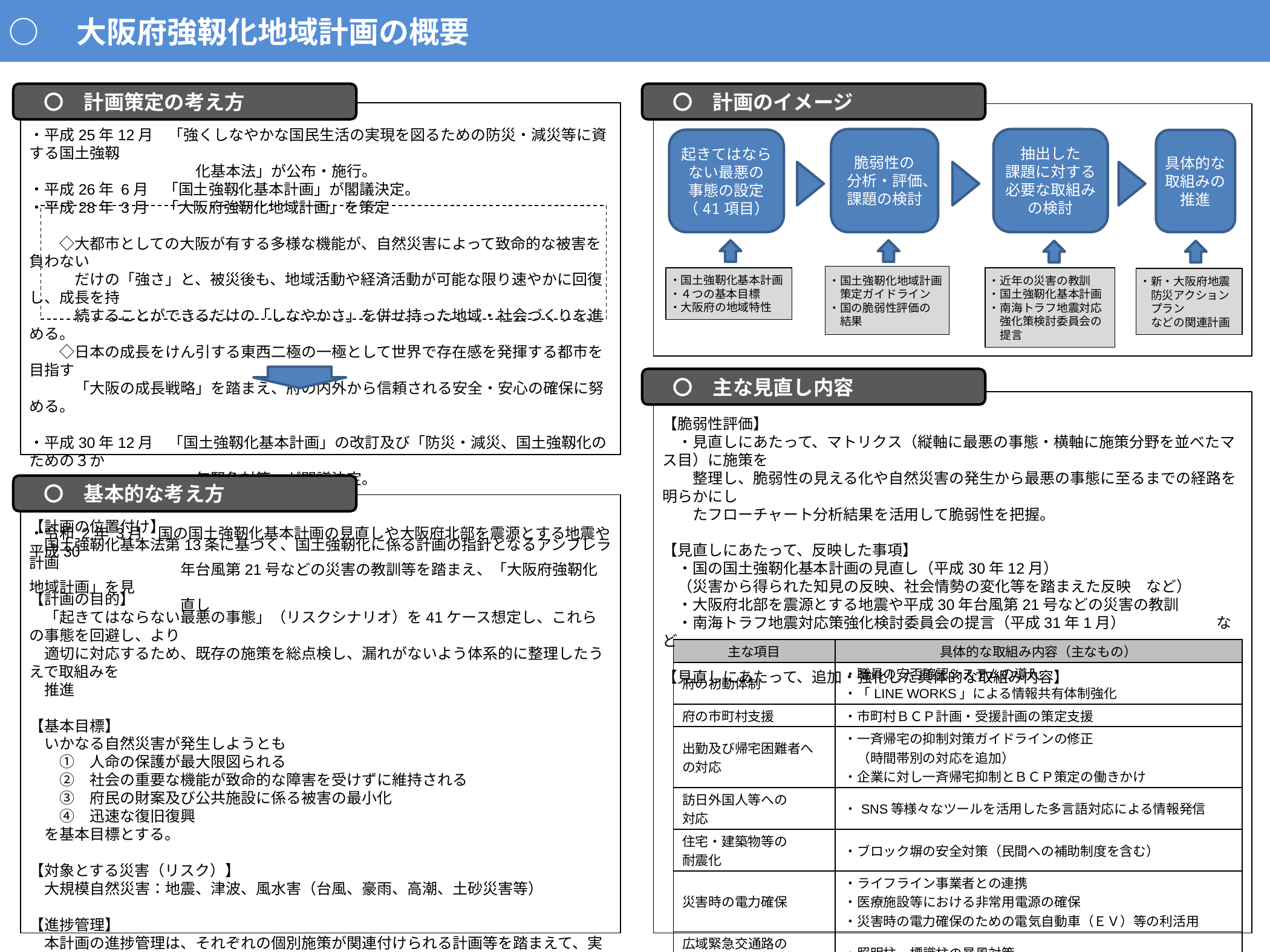

○　大阪府強靱化地域計画の概要
　〇　計画策定の考え方
　〇　計画のイメージ

・平成25年12月　「強くしなやかな国民生活の実現を図るための防災・減災等に資する国土強靱
　　　　　　　　　　　化基本法」が公布・施行。
・平成26年 6月　「国土強靱化基本計画」が閣議決定。
・平成28年 3月　「大阪府強靭化地域計画」を策定

　　◇大都市としての大阪が有する多様な機能が、自然災害によって致命的な被害を負わない
　　　だけの「強さ」と、被災後も、地域活動や経済活動が可能な限り速やかに回復し、成長を持
　　　続することができるだけの「しなやかさ」を併せ持った地域・社会づくりを進める。
　　◇日本の成長をけん引する東西二極の一極として世界で存在感を発揮する都市を目指す
　　　「大阪の成長戦略」を踏まえ、府の内外から信頼される安全・安心の確保に努める。

・平成30年12月　「国土強靱化基本計画」の改訂及び「防災・減災、国土強靱化のための３か
　　　　　　　　　　　年緊急対策」が閣議決定。

・令和 2年 3月　国の国土強靭化基本計画の見直しや大阪府北部を震源とする地震や平成30
　　　　　　　　　　年台風第21号などの災害の教訓等を踏まえ、「大阪府強靭化地域計画」を見
　　　　　　　　　　直し

脆弱性の
分析・評価、
課題の検討
抽出した
課題に対する
必要な取組みの検討
起きてはならない最悪の
事態の設定
（41項目）
具体的な
取組みの
推進

・国土強靭化地域計画
　策定ガイドライン
・国の脆弱性評価の
　結果
・国土強靭化基本計画
・４つの基本目標
・大阪府の地域特性
・近年の災害の教訓
・国土強靭化基本計画
・南海トラフ地震対応
　強化策検討委員会の
　提言
・新・大阪府地震
　防災アクション
　プラン
　などの関連計画

　〇　主な見直し内容

【脆弱性評価】
　・見直しにあたって、マトリクス（縦軸に最悪の事態・横軸に施策分野を並べたマス目）に施策を
　　整理し、脆弱性の見える化や自然災害の発生から最悪の事態に至るまでの経路を明らかにし
　　たフローチャート分析結果を活用して脆弱性を把握。

【見直しにあたって、反映した事項】
　・国の国土強靭化基本計画の見直し（平成30年12月）
　（災害から得られた知見の反映、社会情勢の変化等を踏まえた反映　など）
　・大阪府北部を震源とする地震や平成30年台風第21号などの災害の教訓
　・南海トラフ地震対応策強化検討委員会の提言（平成31年1月）　　　　　　など

【見直しにあたって、追加・強化した具体的な取組み内容】
　〇　基本的な考え方

【計画の位置付け】
　国土強靭化基本法第13条に基づく、国土強靭化に係る計画の指針となるアンブレラ計画

【計画の目的】
　「起きてはならない最悪の事態」（リスクシナリオ）を41ケース想定し、これらの事態を回避し、より
　適切に対応するため、既存の施策を総点検し、漏れがないよう体系的に整理したうえで取組みを
　推進

【基本目標】
　いかなる自然災害が発生しようとも
　　①　人命の保護が最大限図られる
　　②　社会の重要な機能が致命的な障害を受けずに維持される
　　③　府民の財案及び公共施設に係る被害の最小化
　　④　迅速な復旧復興
　を基本目標とする。

【対象とする災害（リスク）】
　大規模自然災害：地震、津波、風水害（台風、豪雨、高潮、土砂災害等）

【進捗管理】
　本計画の進捗管理は、それぞれの個別施策が関連付けられる計画等を踏まえて、実施する
　毎年、各関連計画における進捗状況を集約し、概括的な評価を行う
| 主な項目 | 具体的な取組み内容（主なもの） |
| --- | --- |
| 府の初動体制 | ・職員の安否確認システムの導入 ・「LINE WORKS」による情報共有体制強化 |
| 府の市町村支援 | ・市町村ＢＣＰ計画・受援計画の策定支援 |
| 出勤及び帰宅困難者への対応 | ・一斉帰宅の抑制対策ガイドラインの修正 　（時間帯別の対応を追加） ・企業に対し一斉帰宅抑制とＢＣＰ策定の働きかけ |
| 訪日外国人等への 対応 | ・SNS等様々なツールを活用した多言語対応による情報発信 |
| 住宅・建築物等の 耐震化 | ・ブロック塀の安全対策（民間への補助制度を含む） |
| 災害時の電力確保 | ・ライフライン事業者との連携 ・医療施設等における非常用電源の確保 ・災害時の電力確保のための電気自動車（ＥＶ）等の利活用 |
| 広域緊急交通路の 通行機能の確保 | ・照明柱、標識柱の暴風対策 |